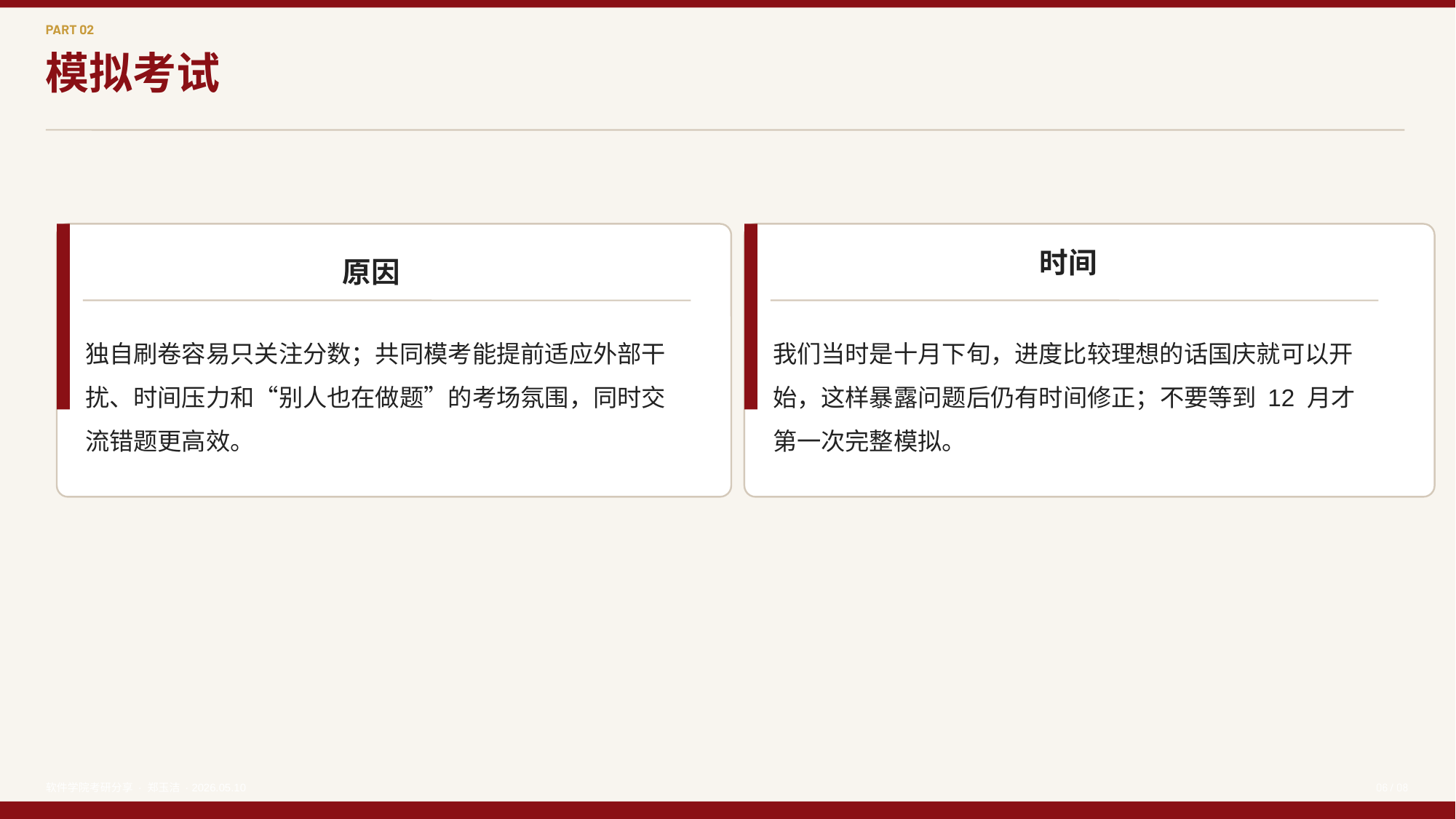

PART 02
模拟考试

时间
原因

独自刷卷容易只关注分数；共同模考能提前适应外部干扰、时间压力和“别人也在做题”的考场氛围，同时交流错题更高效。
我们当时是十月下旬，进度比较理想的话国庆就可以开始，这样暴露问题后仍有时间修正；不要等到 12 月才第一次完整模拟。

软件学院考研分享 · 郑玉洁 · 2026.05.10
06 / 08